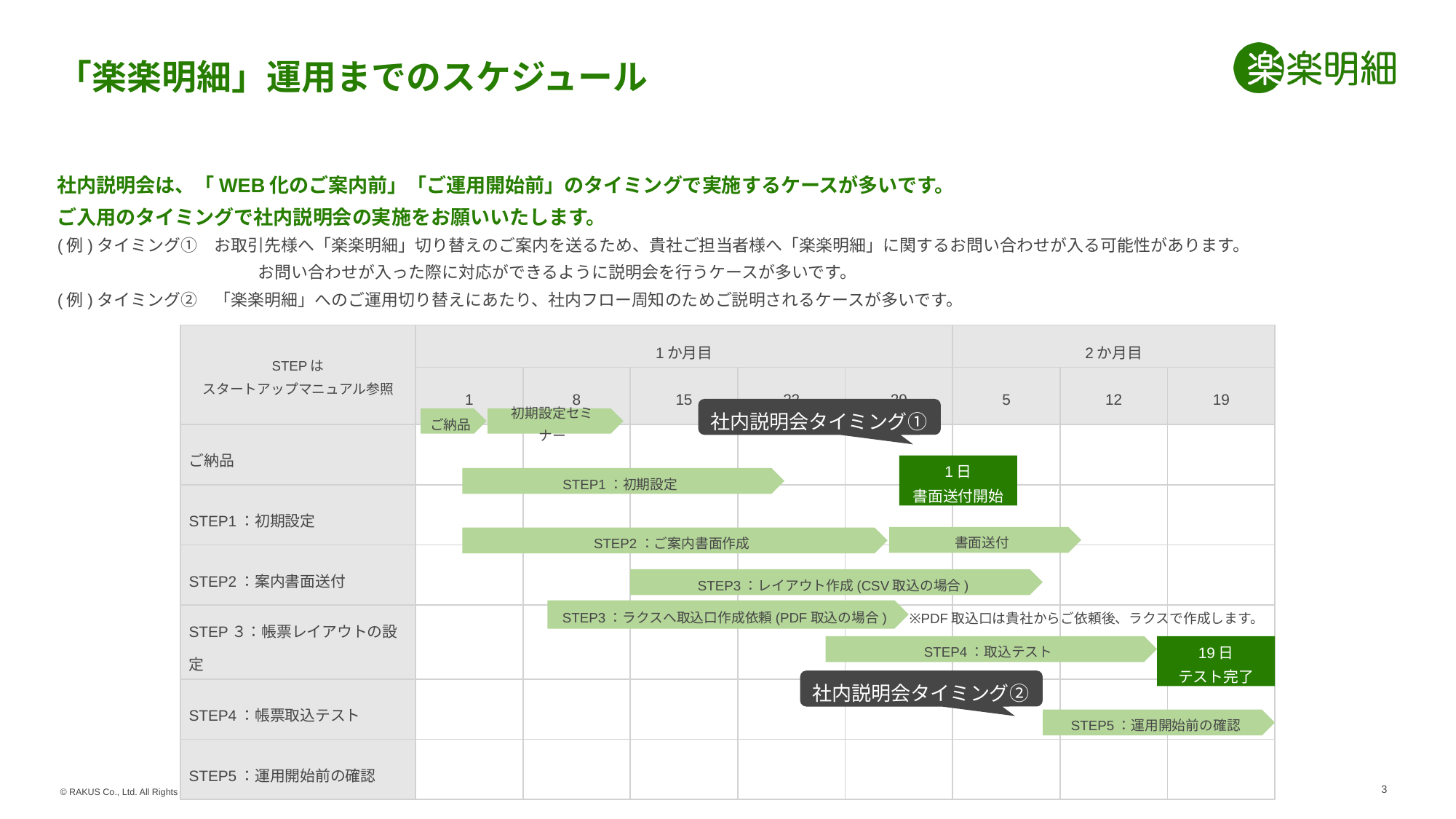

# 「楽楽明細」運用までのスケジュール
社内説明会は、「WEB化のご案内前」「ご運用開始前」のタイミングで実施するケースが多いです。
ご入用のタイミングで社内説明会の実施をお願いいたします。
(例)タイミング①　お取引先様へ「楽楽明細」切り替えのご案内を送るため、貴社ご担当者様へ「楽楽明細」に関するお問い合わせが入る可能性があります。
　　　　　　　　　　　　お問い合わせが入った際に対応ができるように説明会を行うケースが多いです。
(例)タイミング②　「楽楽明細」へのご運用切り替えにあたり、社内フロー周知のためご説明されるケースが多いです。

| STEPは スタートアップマニュアル参照 | 1か月目 |  |  |  |  | 2か月目 |  |  |
| --- | --- | --- | --- | --- | --- | --- | --- | --- |
|  | 1 | 8 | 15 | 22 | 29 | 5 | 12 | 19 |
| ご納品 |  |  |  |  |  |  |  |  |
| STEP1：初期設定 |  |  |  |  |  |  |  |  |
| STEP2：案内書面送付 |  |  |  |  |  |  |  |  |
| STEP３：帳票レイアウトの設定 |  |  |  |  |  |  |  |  |
| STEP4：帳票取込テスト |  |  |  |  |  |  |  |  |
| STEP5：運用開始前の確認 |  |  |  |  |  |  |  |  |
社内説明会タイミング①
ご納品
初期設定セミナー
1日
書面送付開始
STEP1：初期設定
書面送付
STEP2：ご案内書面作成
STEP3：レイアウト作成(CSV取込の場合)
※PDF取込口は貴社からご依頼後、ラクスで作成します。
STEP3：ラクスへ取込口作成依頼(PDF取込の場合)
STEP4：取込テスト
19日
テスト完了
社内説明会タイミング②
STEP5：運用開始前の確認
3